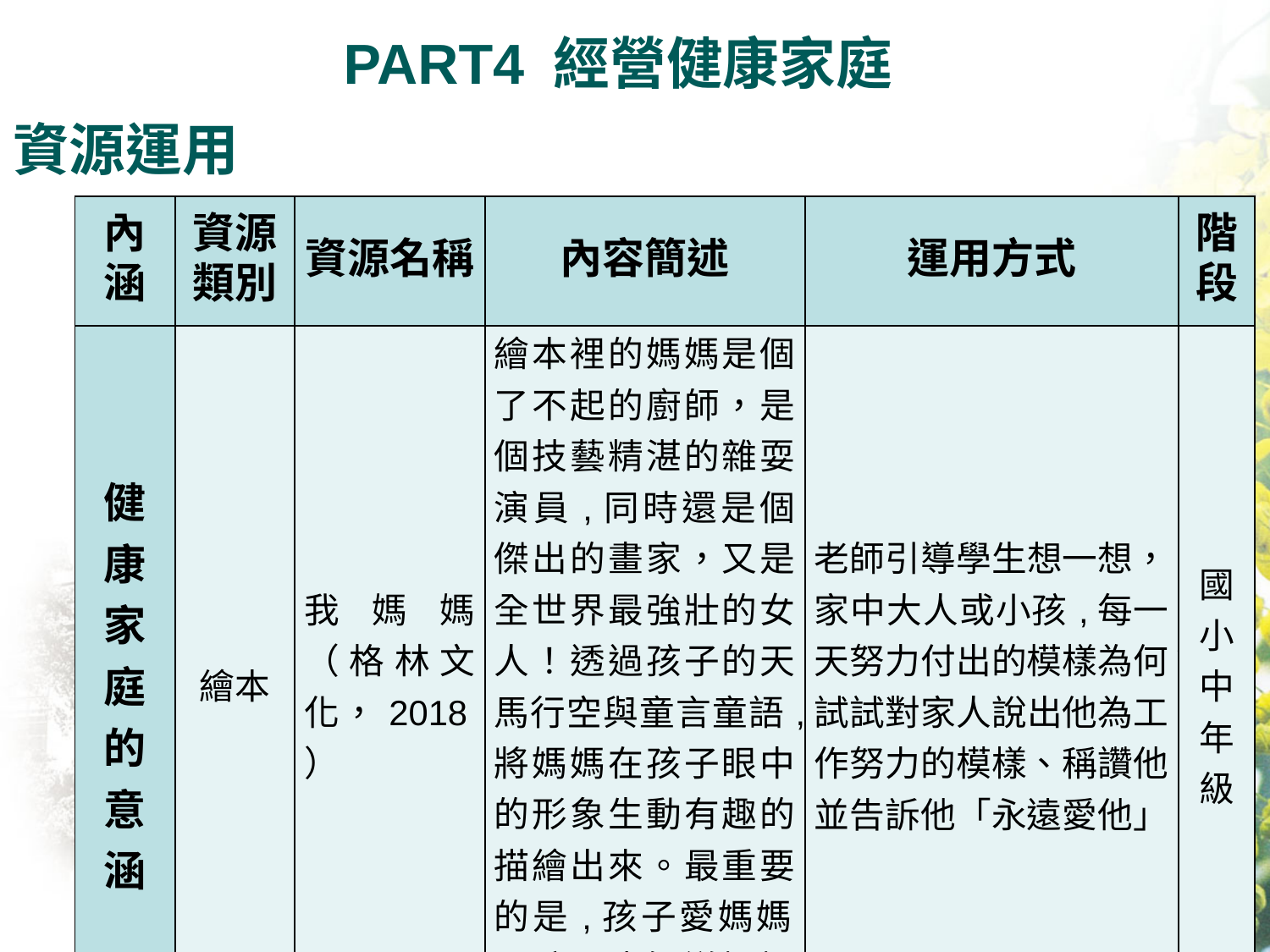

PART4 經營健康家庭
資源運用
| 內涵 | 資源類別 | 資源名稱 | 內容簡述 | 運用方式 | 階段 |
| --- | --- | --- | --- | --- | --- |
| 健 康 家 庭 的 意 涵 | 繪本 | 我媽媽（格林文化，2018） | 繪本裡的媽媽是個了不起的廚師，是個技藝精湛的雜耍演員,同時還是個傑出的畫家，又是全世界最強壯的女人！透過孩子的天馬行空與童言童語,將媽媽在孩子眼中的形象生動有趣的描繪出來。最重要的是,孩子愛媽媽，而孩子也知道媽媽永遠愛他。 | 老師引導學生想一想，家中大人或小孩,每一天努力付出的模樣為何？ 試試對家人說出他為工作努力的模樣、稱讚他、並告訴他「永遠愛他」。 | 國小中年級 |